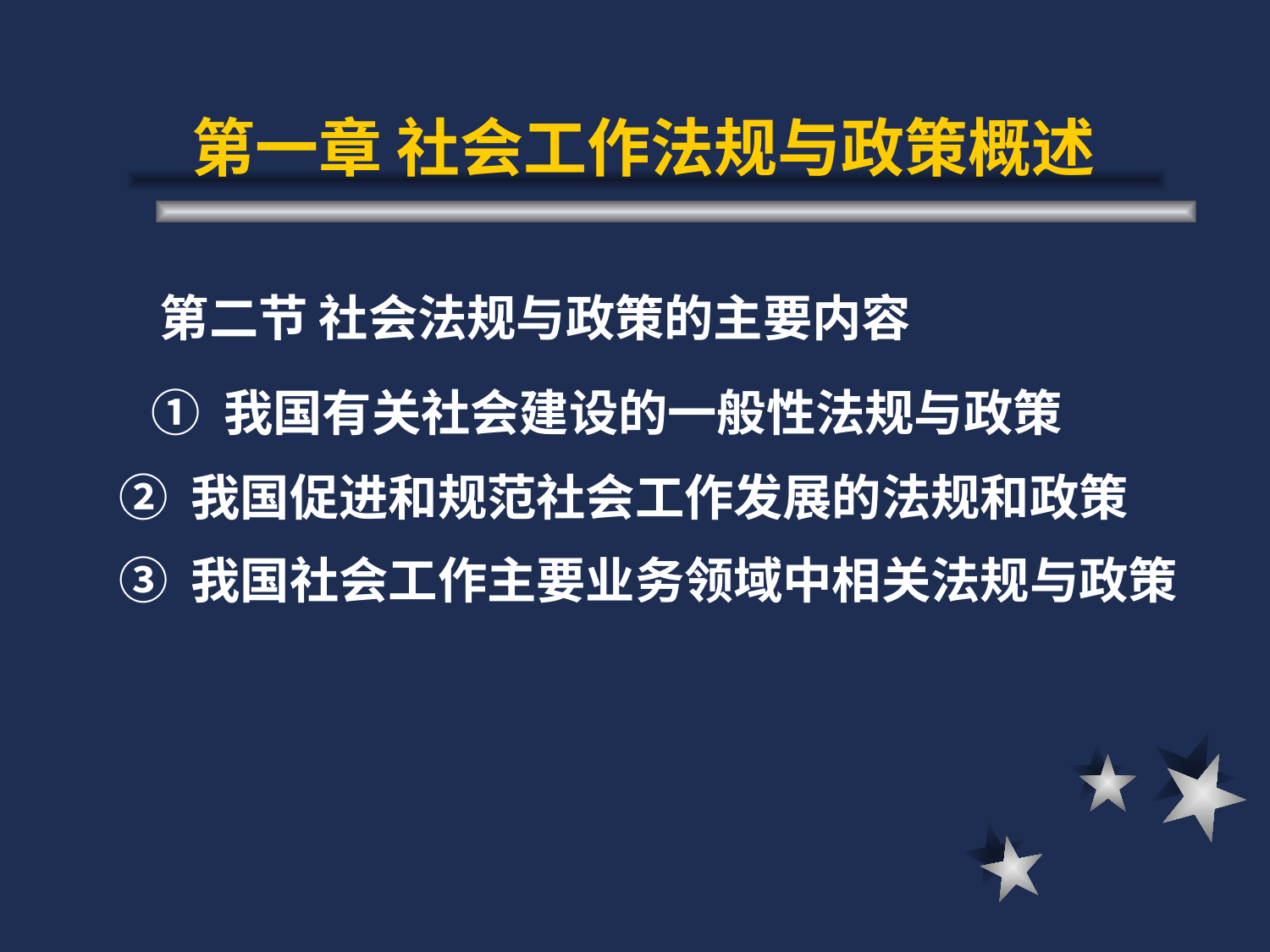

# 第一章 社会工作法规与政策概述
      第二节 社会法规与政策的主要内容
      ① 我国有关社会建设的一般性法规与政策
    ② 我国促进和规范社会工作发展的法规和政策
    ③ 我国社会工作主要业务领域中相关法规与政策
24